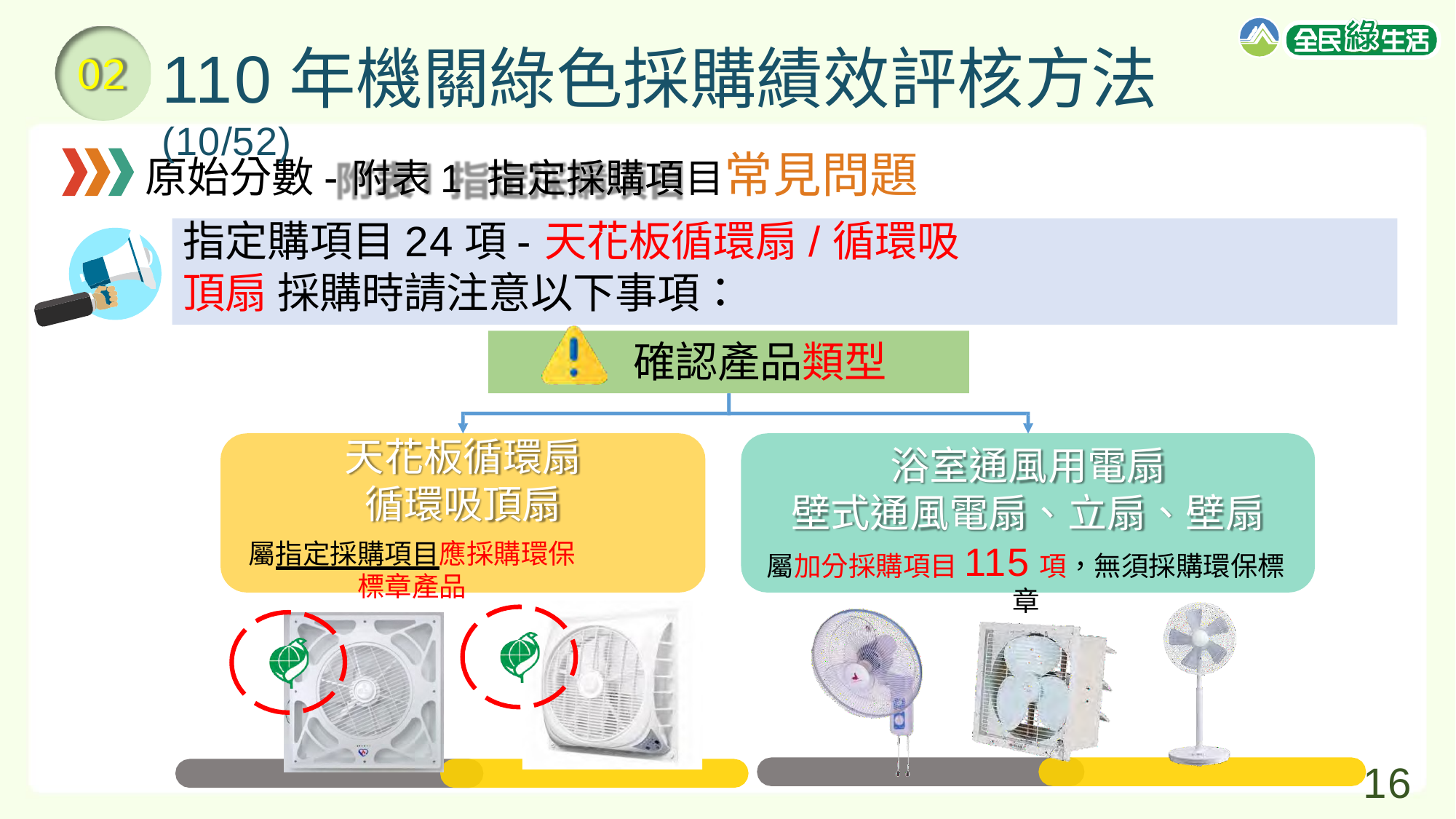

# 110年機關綠色採購績效評核方法(10/52)
02
原始分數-附表1 指定採購項目常見問題
指定購項目24項-天花板循環扇/循環吸頂扇 採購時請注意以下事項：

確認產品類型
天花板循環扇 循環吸頂扇
屬指定採購項目應採購環保標章產品
浴室通風用電扇
壁式通風電扇、立扇、壁扇
屬加分採購項目115項，無須採購環保標章

16